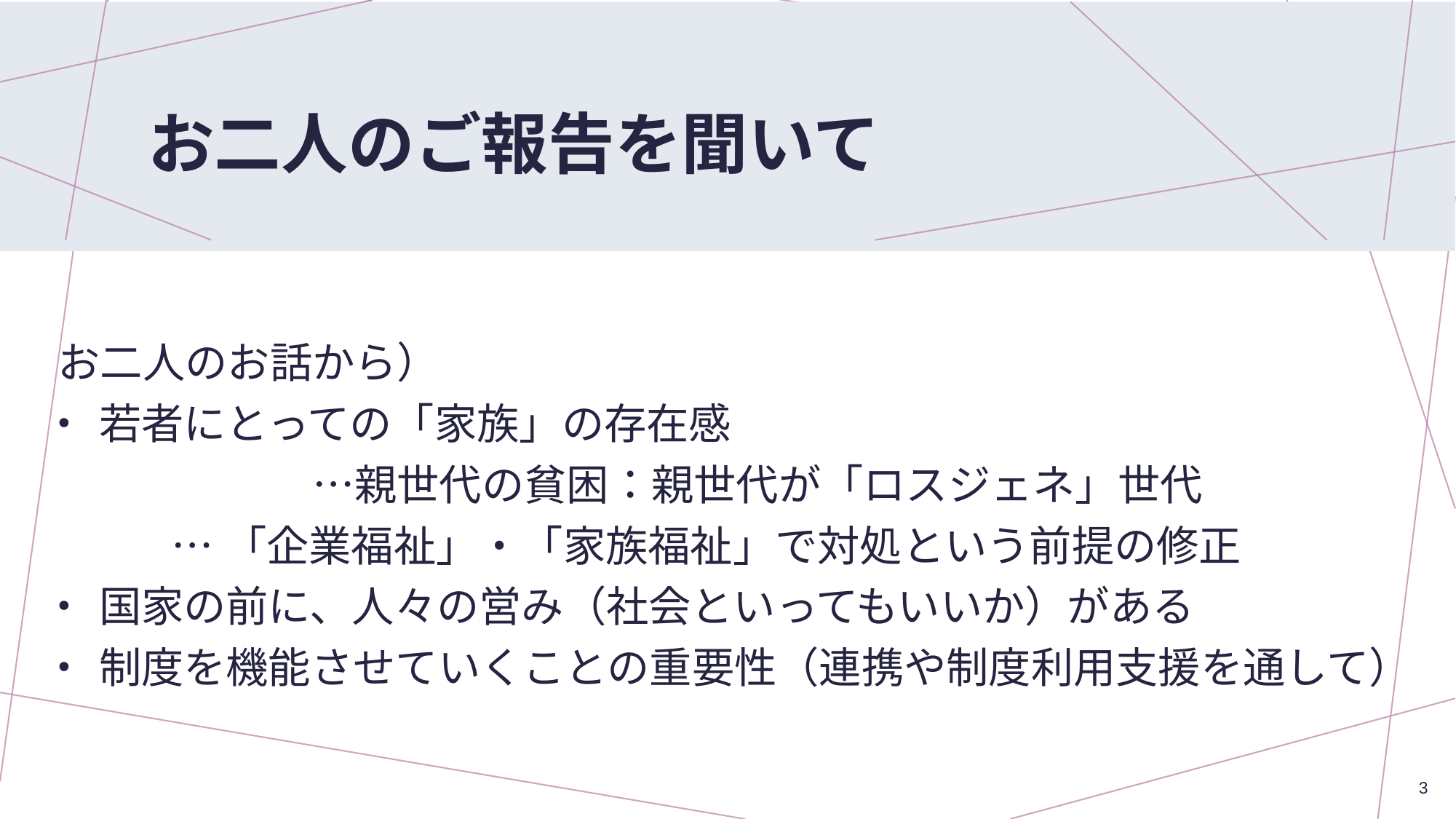

# お二人のご報告を聞いて
お二人のお話から）
若者にとっての「家族」の存在感
　　　　　　…親世代の貧困：親世代が「ロスジェネ」世代
            …「企業福祉」・「家族福祉」で対処という前提の修正
国家の前に、人々の営み（社会といってもいいか）がある
制度を機能させていくことの重要性（連携や制度利用支援を通して）
3